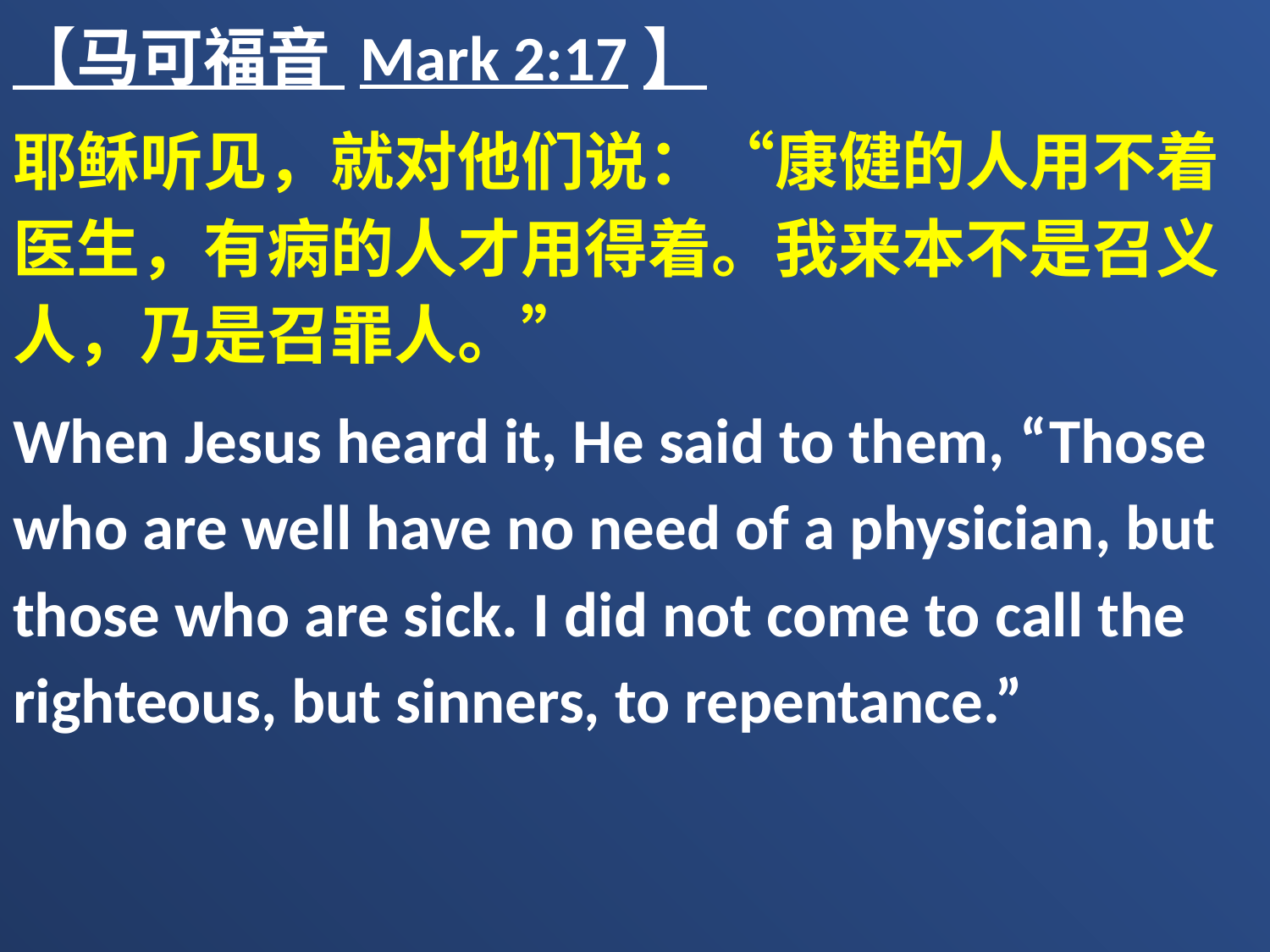

【马可福音 Mark 2:17】
耶稣听见，就对他们说：“康健的人用不着医生，有病的人才用得着。我来本不是召义人，乃是召罪人。”
When Jesus heard it, He said to them, “Those who are well have no need of a physician, but those who are sick. I did not come to call the righteous, but sinners, to repentance.”